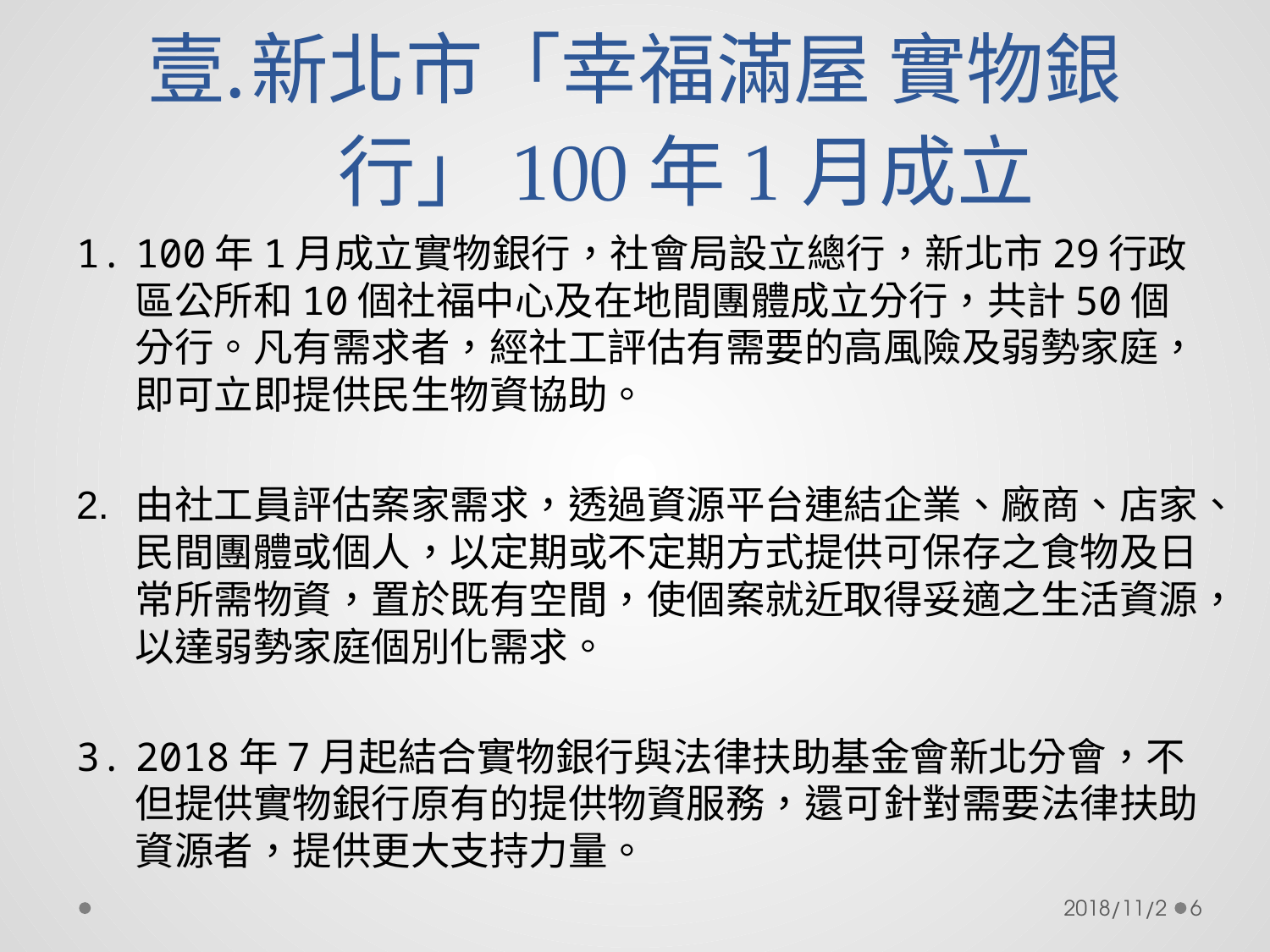

# 新北市「幸福滿屋 實物銀行」100年1月成立
100年1月成立實物銀行，社會局設立總行，新北市29行政區公所和10個社福中心及在地間團體成立分行，共計50個分行。凡有需求者，經社工評估有需要的高風險及弱勢家庭，即可立即提供民生物資協助。

由社工員評估案家需求，透過資源平台連結企業、廠商、店家、民間團體或個人，以定期或不定期方式提供可保存之食物及日常所需物資，置於既有空間，使個案就近取得妥適之生活資源，以達弱勢家庭個別化需求。

2018年7月起結合實物銀行與法律扶助基金會新北分會，不但提供實物銀行原有的提供物資服務，還可針對需要法律扶助資源者，提供更大支持力量。
2018/11/2
6